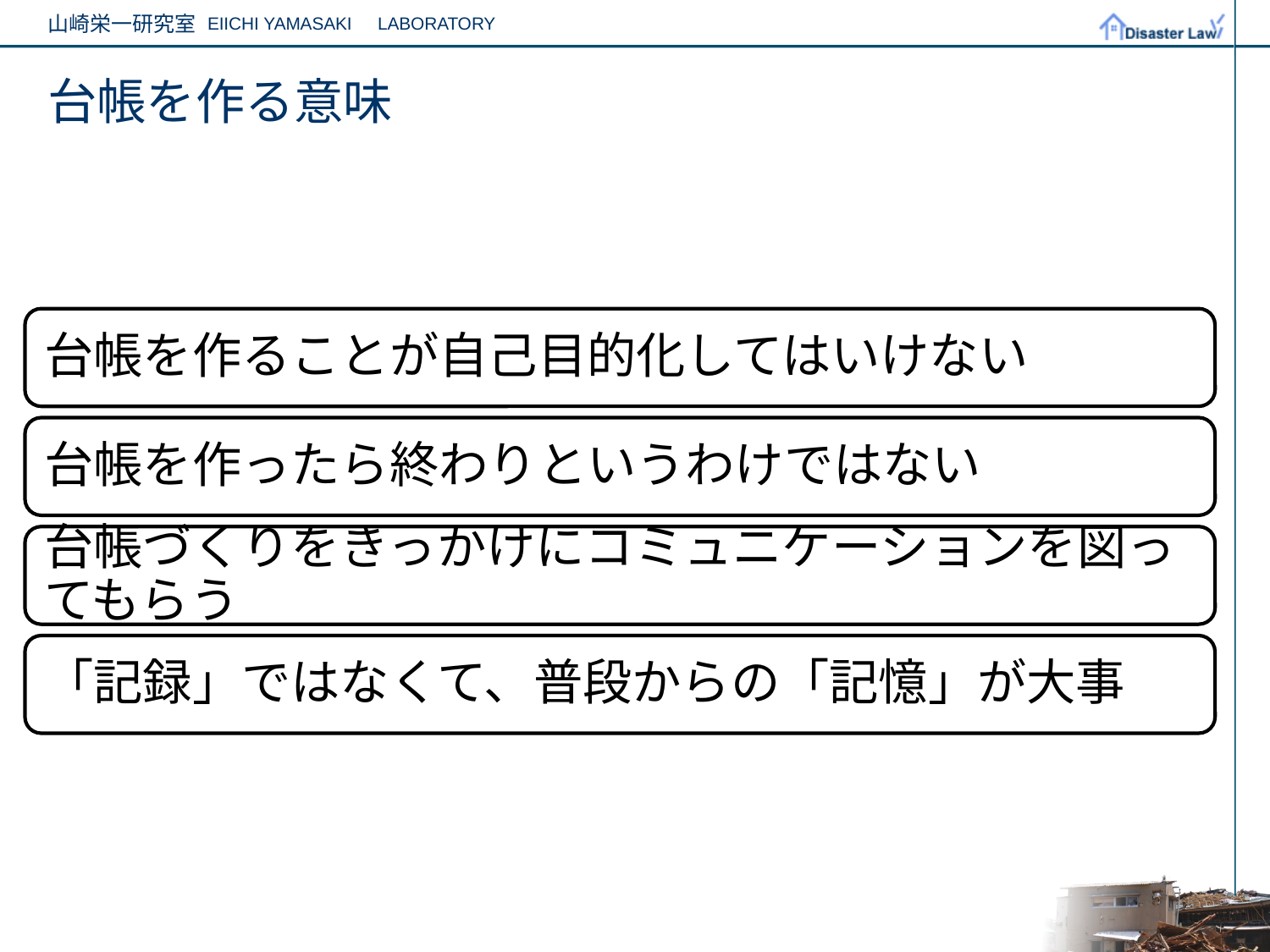

# 台帳を作る意味
台帳を作ることが自己目的化してはいけない
台帳を作ったら終わりというわけではない
台帳づくりをきっかけにコミュニケーションを図ってもらう
「記録」ではなくて、普段からの「記憶」が大事